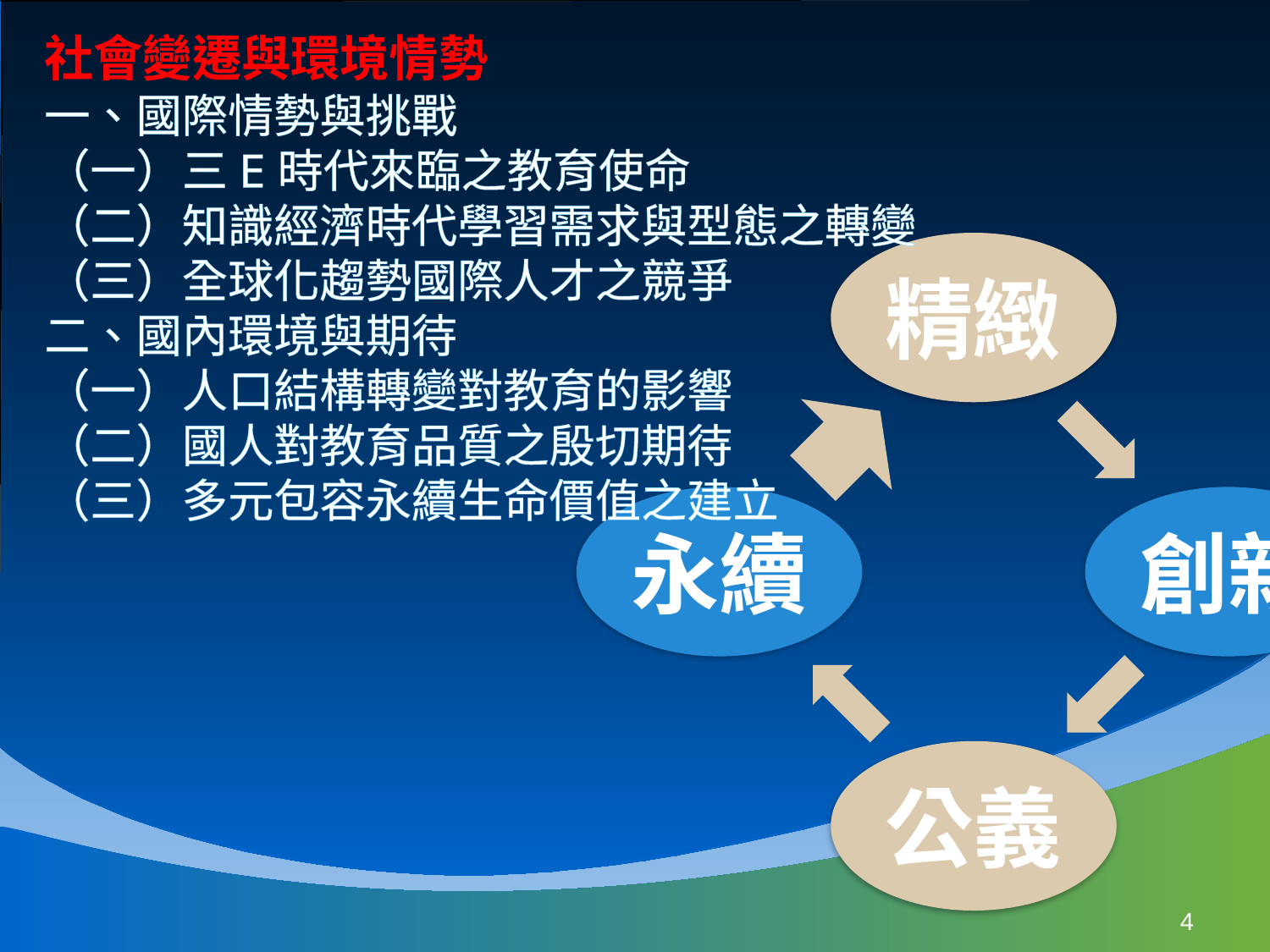

社會變遷與環境情勢
一、國際情勢與挑戰
（一）三E時代來臨之教育使命
（二）知識經濟時代學習需求與型態之轉變
（三）全球化趨勢國際人才之競爭
二、國內環境與期待
（一）人口結構轉變對教育的影響
（二）國人對教育品質之殷切期待
（三）多元包容永續生命價值之建立
精緻
創新
公義
永續
4